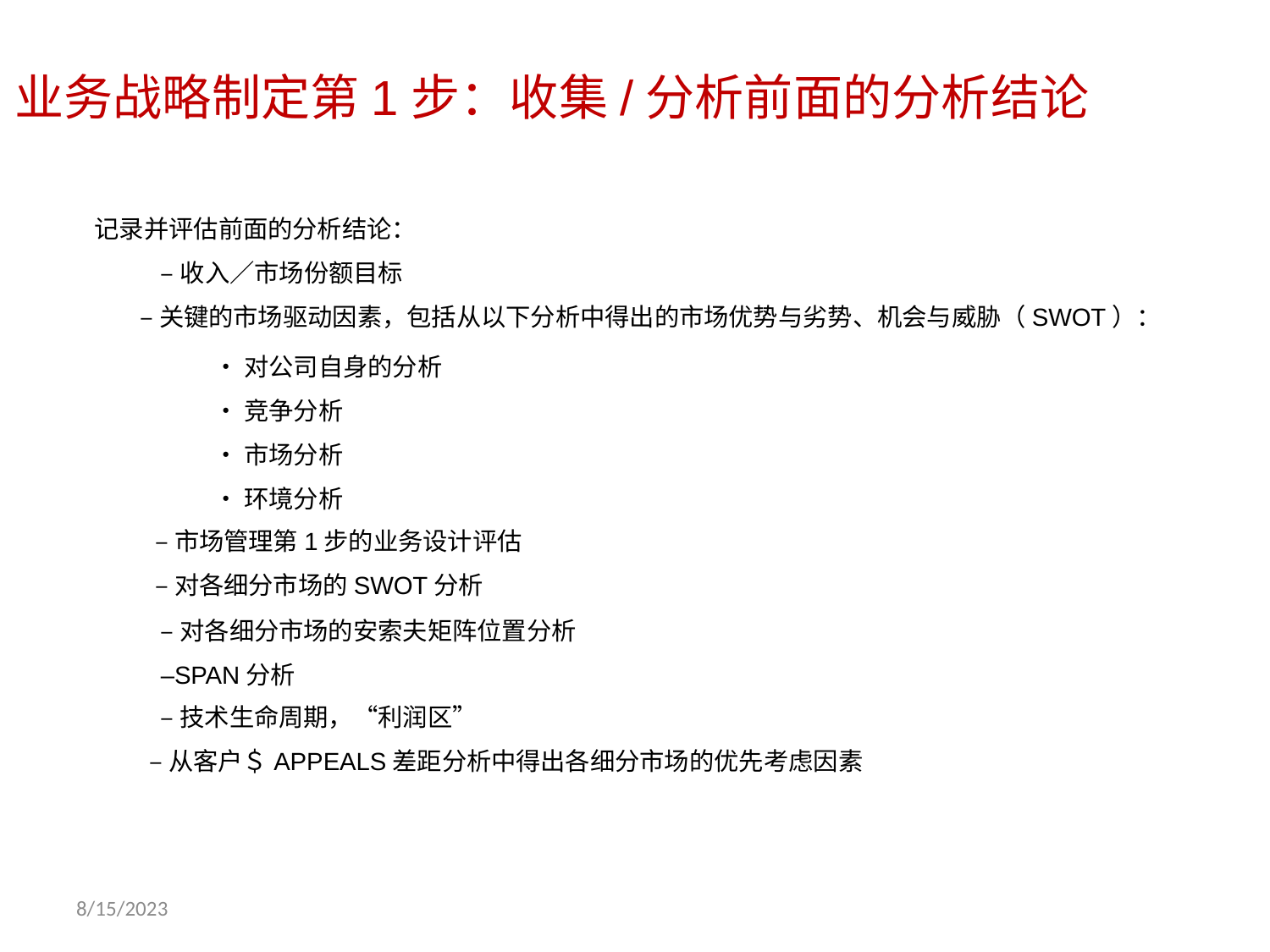

业务战略制定第1步：收集/分析前面的分析结论
记录并评估前面的分析结论：
–收入／市场份额目标
–关键的市场驱动因素，包括从以下分析中得出的市场优势与劣势、机会与威胁（SWOT）：
•对公司自身的分析
•竞争分析
•市场分析
•环境分析
–市场管理第1步的业务设计评估
–对各细分市场的SWOT分析
–对各细分市场的安索夫矩阵位置分析
–SPAN分析
–技术生命周期，“利润区”
–从客户＄APPEALS差距分析中得出各细分市场的优先考虑因素
8/15/2023